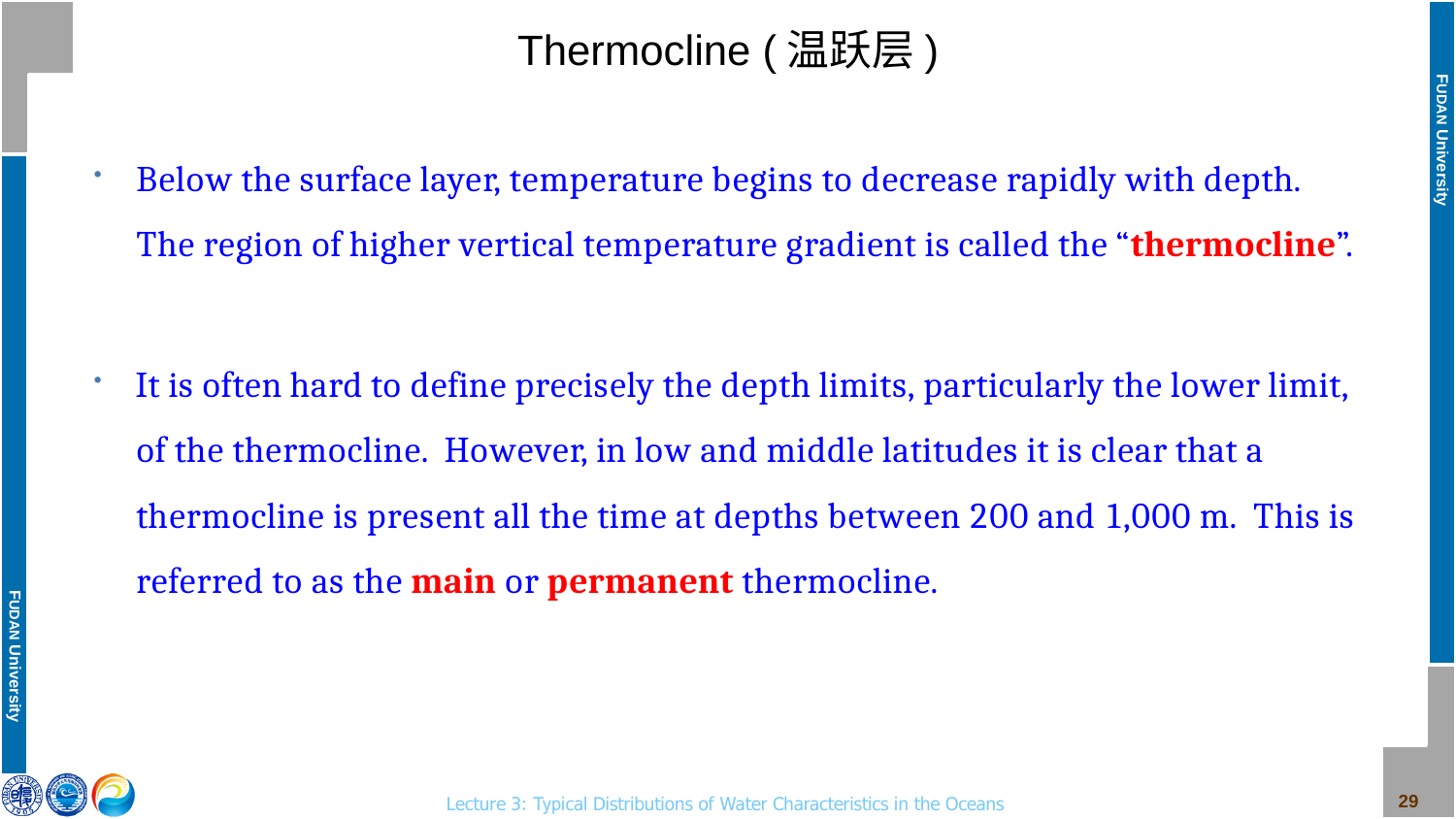

# Thermocline (温跃层)
Below the surface layer, temperature begins to decrease rapidly with depth. The region of higher vertical temperature gradient is called the “thermocline”.
It is often hard to define precisely the depth limits, particularly the lower limit, of the thermocline.  However, in low and middle latitudes it is clear that a thermocline is present all the time at depths between 200 and 1,000 m.  This is referred to as the main or permanent thermocline.